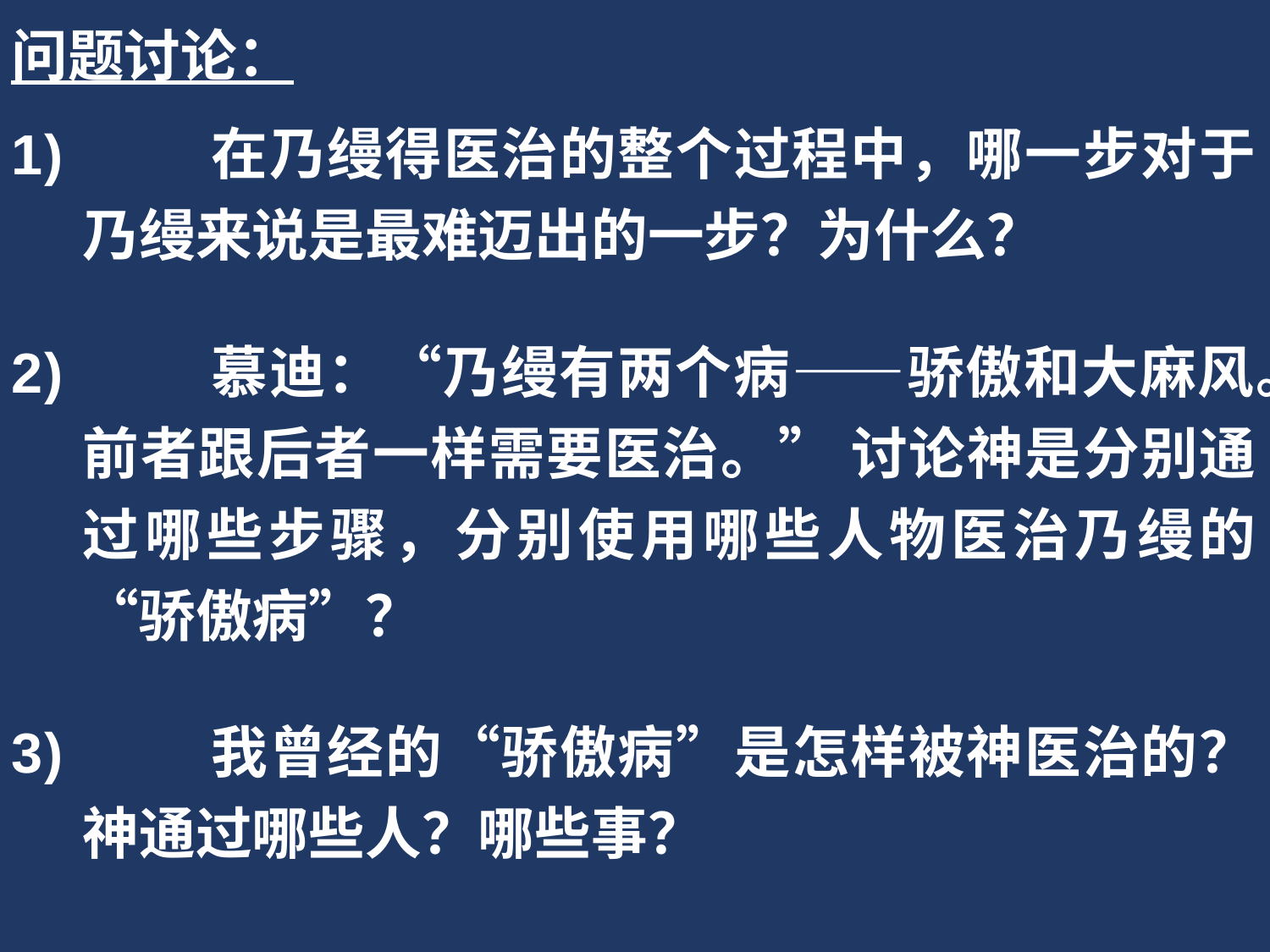

问题讨论：
	在乃缦得医治的整个过程中，哪一步对于乃缦来说是最难迈出的一步？为什么？

	慕迪：“乃缦有两个病——骄傲和大麻风。前者跟后者一样需要医治。” 讨论神是分别通过哪些步骤，分别使用哪些人物医治乃缦的“骄傲病”？

	我曾经的“骄傲病”是怎样被神医治的？神通过哪些人？哪些事？